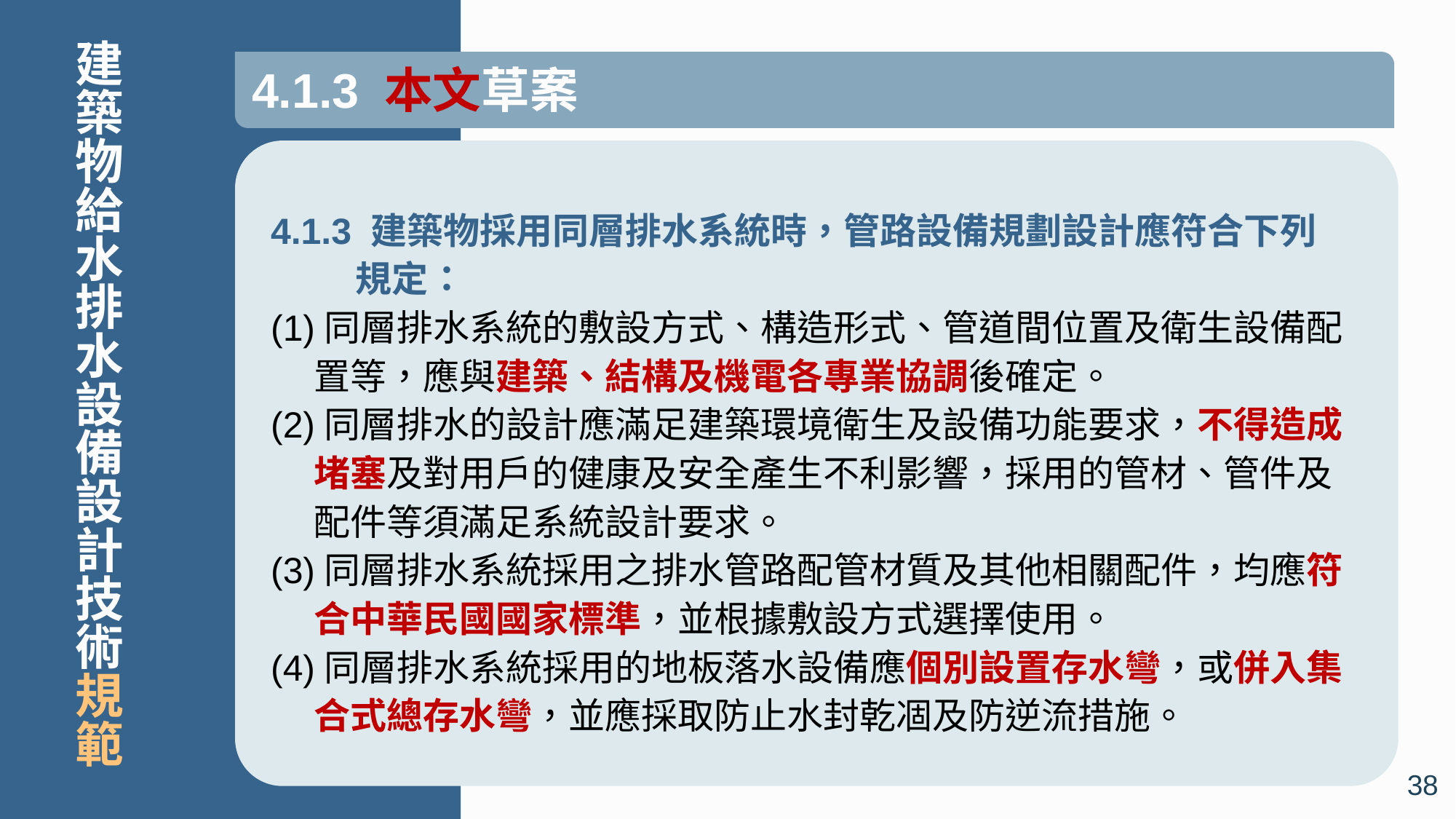

# 建築物給水排水設備設計技術規範

4.1.3 本文草案

4.1.3 建築物採用同層排水系統時，管路設備規劃設計應符合下列規定：
(1)同層排水系統的敷設方式、構造形式、管道間位置及衛生設備配置等，應與建築、結構及機電各專業協調後確定。
(2)同層排水的設計應滿足建築環境衛生及設備功能要求，不得造成堵塞及對用戶的健康及安全產生不利影響，採用的管材、管件及配件等須滿足系統設計要求。
(3)同層排水系統採用之排水管路配管材質及其他相關配件，均應符合中華民國國家標準，並根據敷設方式選擇使用。
(4)同層排水系統採用的地板落水設備應個別設置存水彎，或併入集合式總存水彎，並應採取防止水封乾凅及防逆流措施。
38